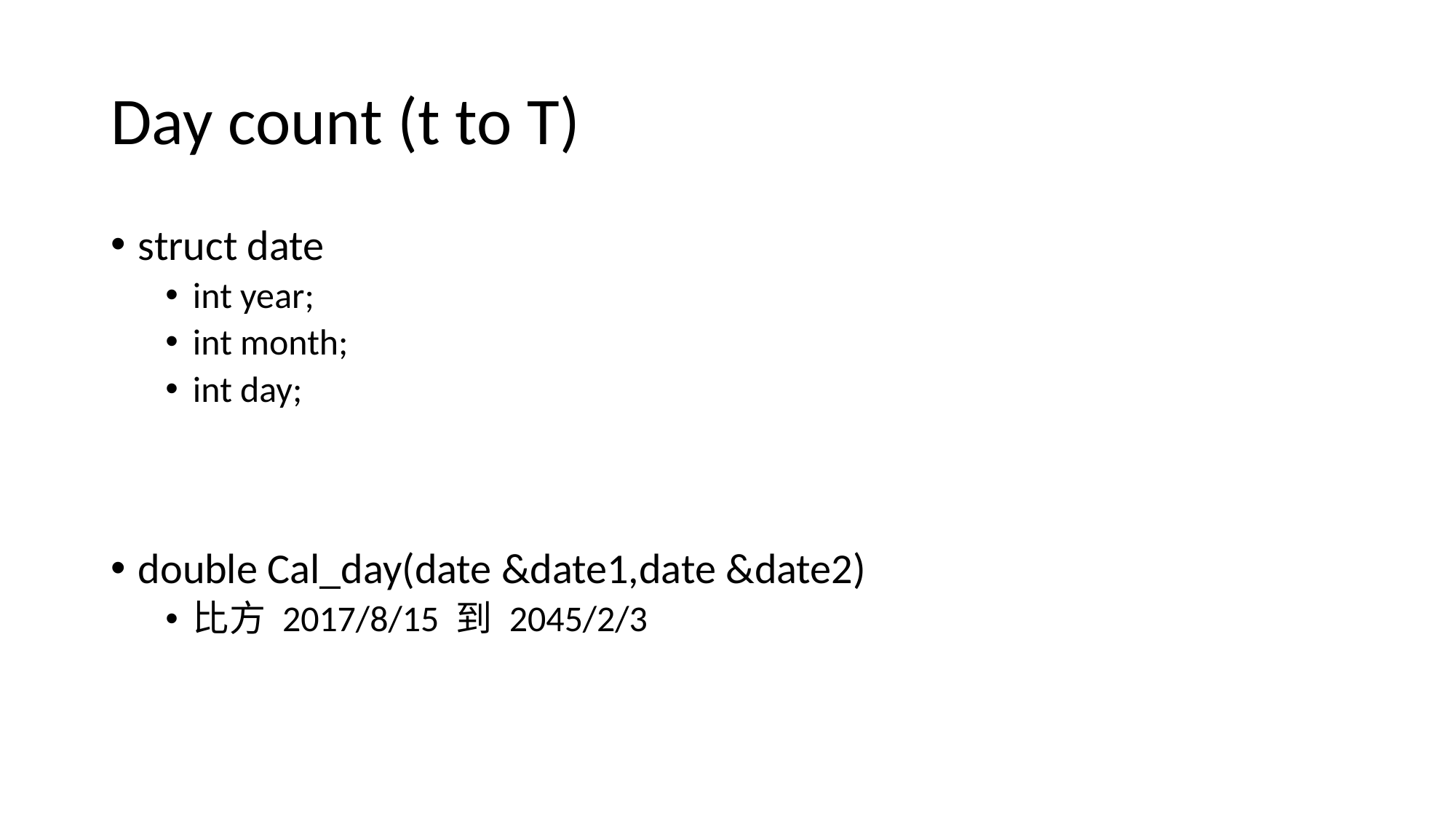

# Day count (t to T)
struct date
int year;
int month;
int day;

double Cal_day(date &date1,date &date2)
比方 2017/8/15 到 2045/2/3